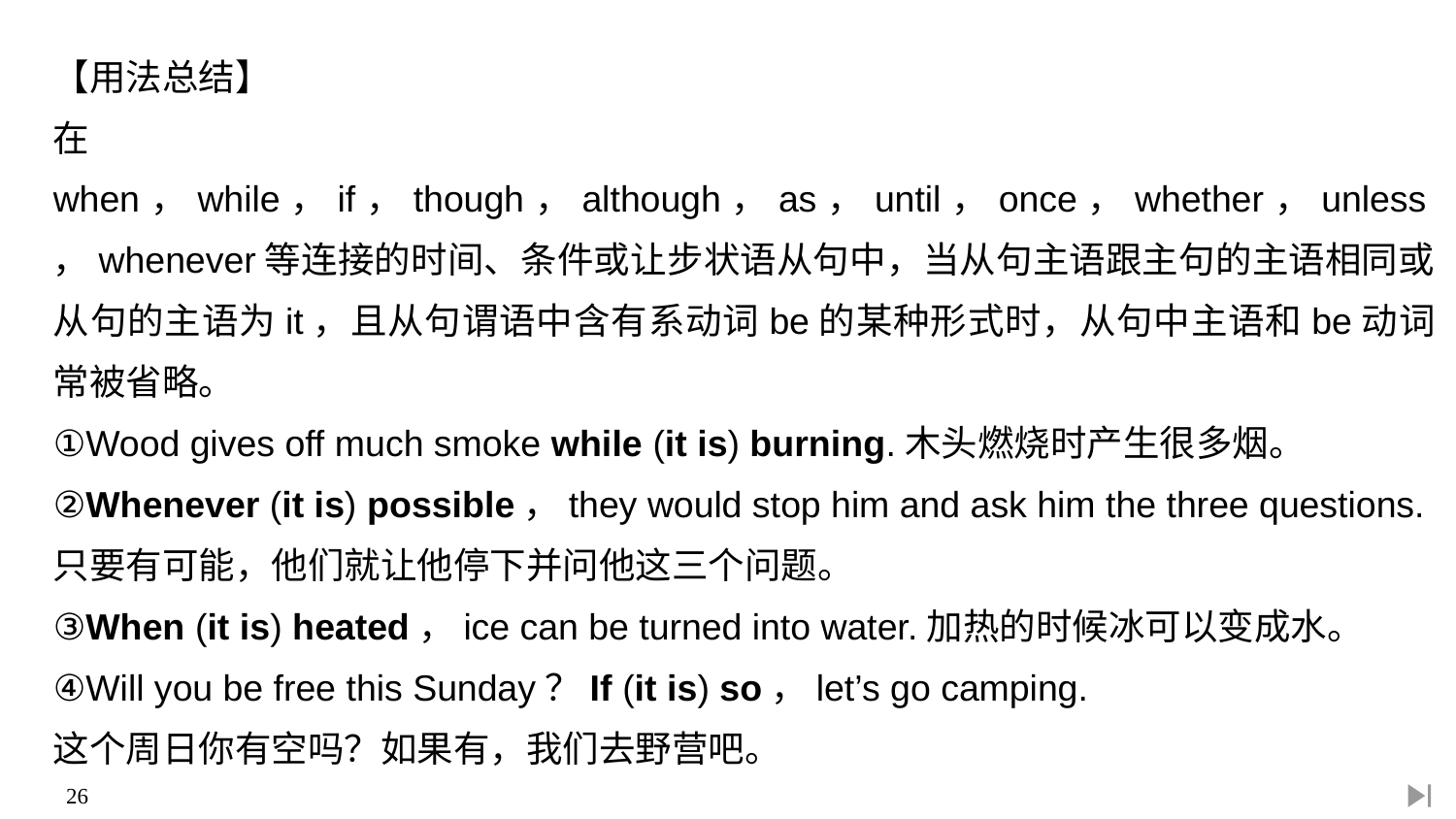

【用法总结】
在when，while，if，though，although，as，until，once，whether，unless，whenever等连接的时间、条件或让步状语从句中，当从句主语跟主句的主语相同或从句的主语为it，且从句谓语中含有系动词be的某种形式时，从句中主语和be动词常被省略。
①Wood gives off much smoke while (it is) burning.木头燃烧时产生很多烟。
②Whenever (it is) possible，they would stop him and ask him the three questions.
只要有可能，他们就让他停下并问他这三个问题。
③When (it is) heated，ice can be turned into water.加热的时候冰可以变成水。
④Will you be free this Sunday？If (it is) so，let’s go camping.
这个周日你有空吗？如果有，我们去野营吧。